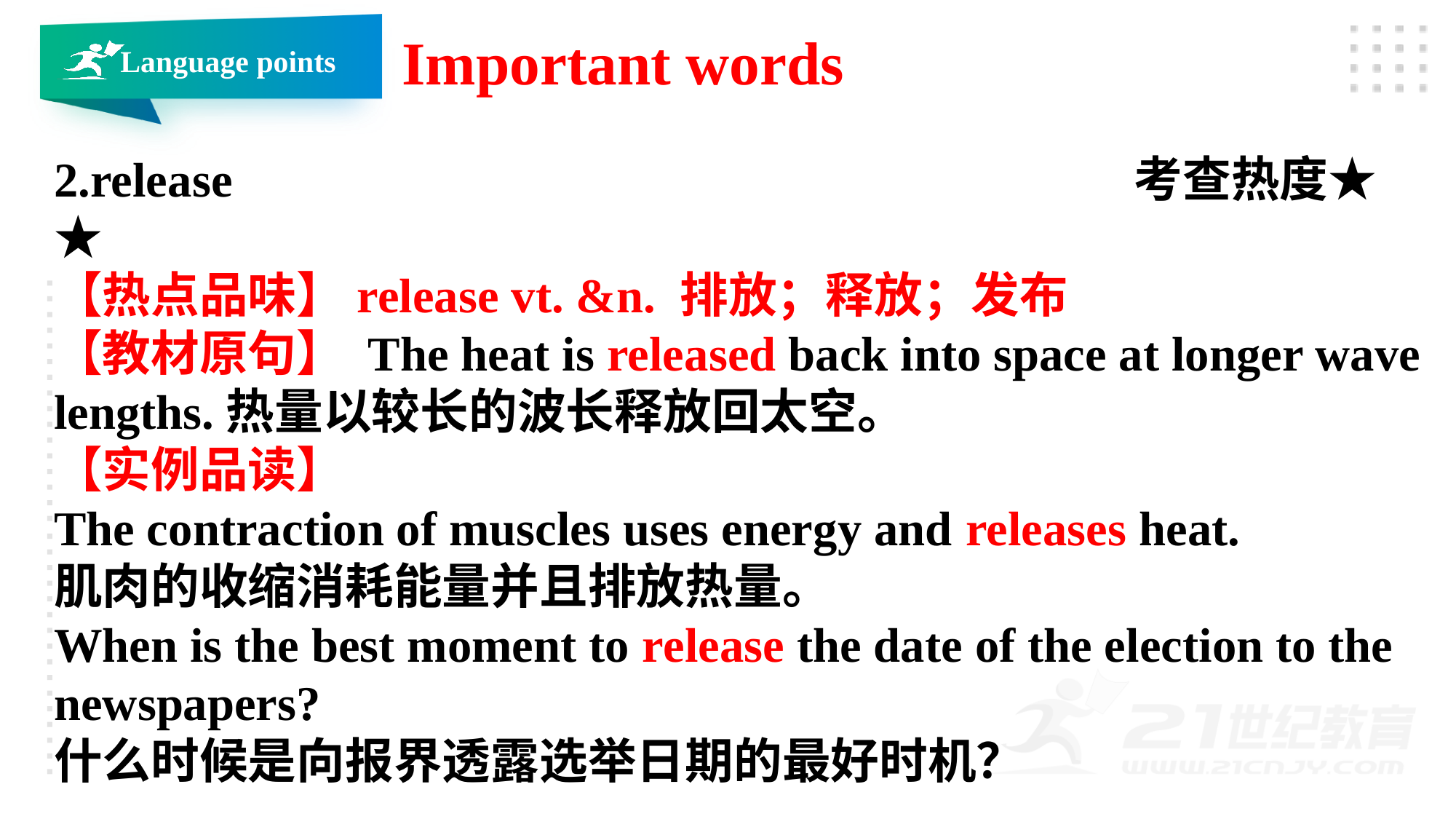

Important words
Language points
2.release                                                                         考查热度★★
【热点品味】release vt. &n. 排放；释放；发布
【教材原句】 The heat is released back into space at longer wave lengths.热量以较长的波长释放回太空。
【实例品读】
The contraction of muscles uses energy and releases heat.
肌肉的收缩消耗能量并且排放热量。
When is the best moment to release the date of the election to the newspapers?
什么时候是向报界透露选举日期的最好时机？